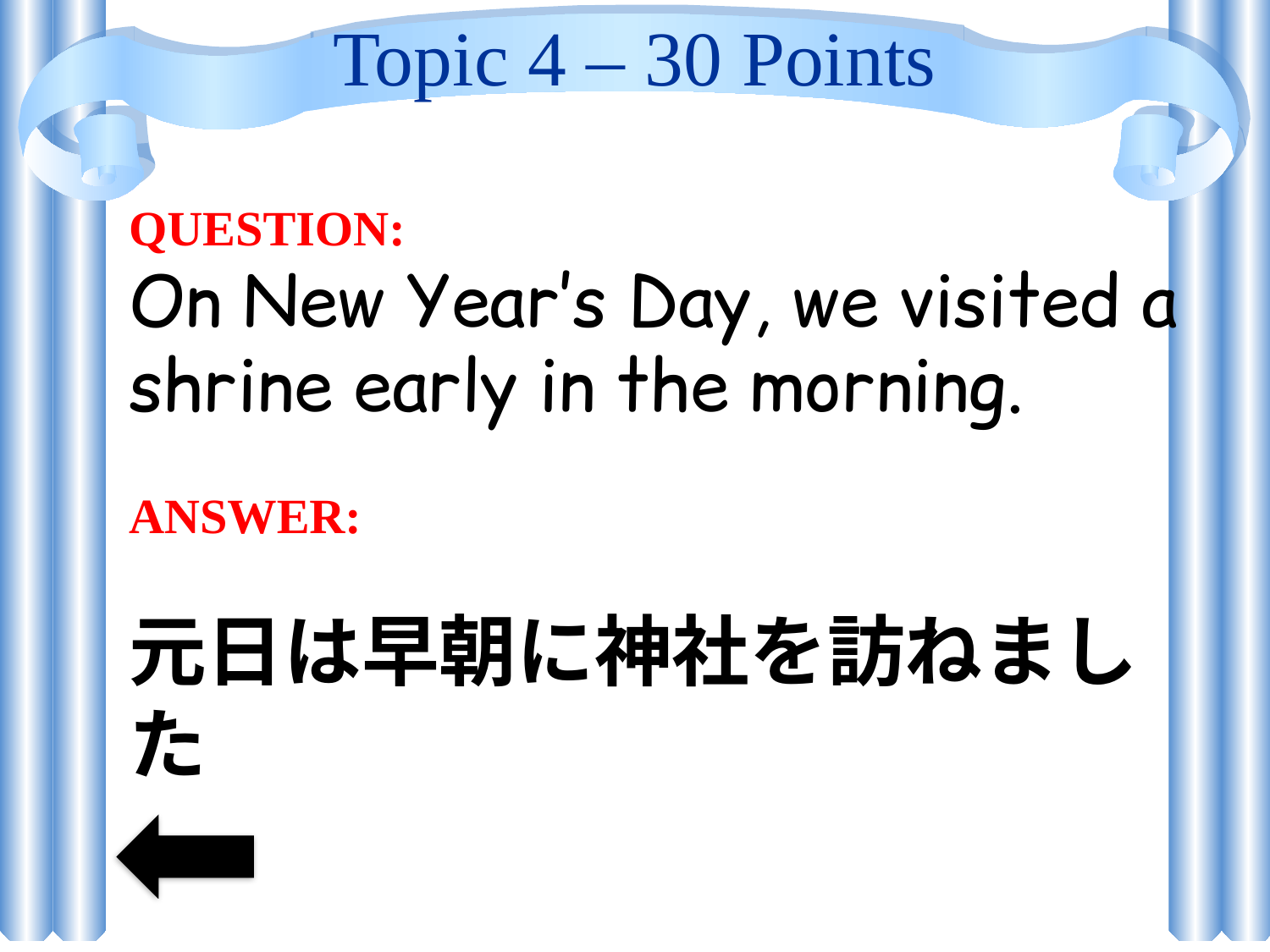

# Topic 4 – 30 Points
QUESTION:
On New Year’s Day, we visited a shrine early in the morning.

ANSWER:

元日は早朝に神社を訪ねました